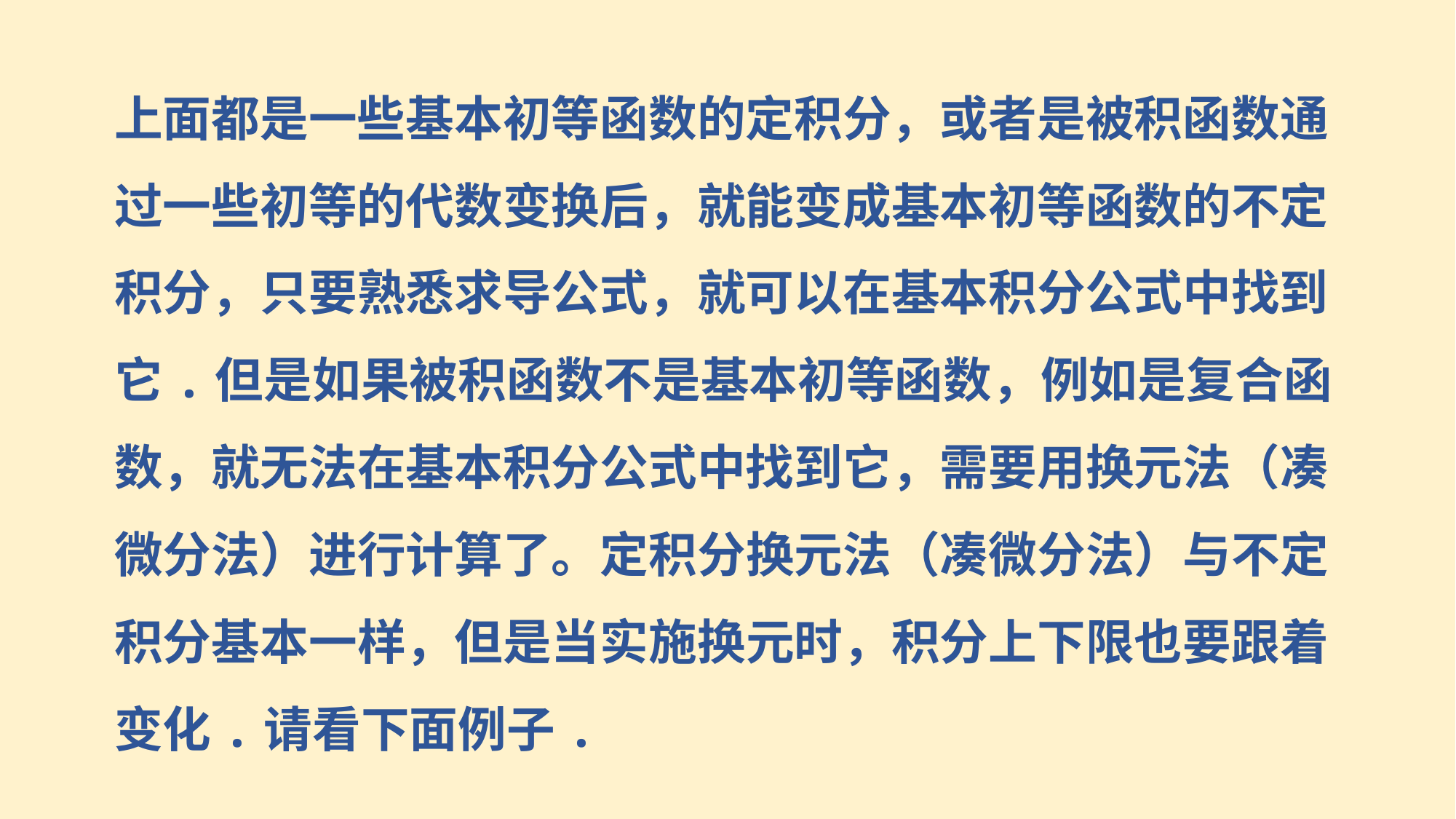

上面都是一些基本初等函数的定积分，或者是被积函数通过一些初等的代数变换后，就能变成基本初等函数的不定积分，只要熟悉求导公式，就可以在基本积分公式中找到它.但是如果被积函数不是基本初等函数，例如是复合函数，就无法在基本积分公式中找到它，需要用换元法（凑微分法）进行计算了。定积分换元法（凑微分法）与不定积分基本一样，但是当实施换元时，积分上下限也要跟着变化.请看下面例子.